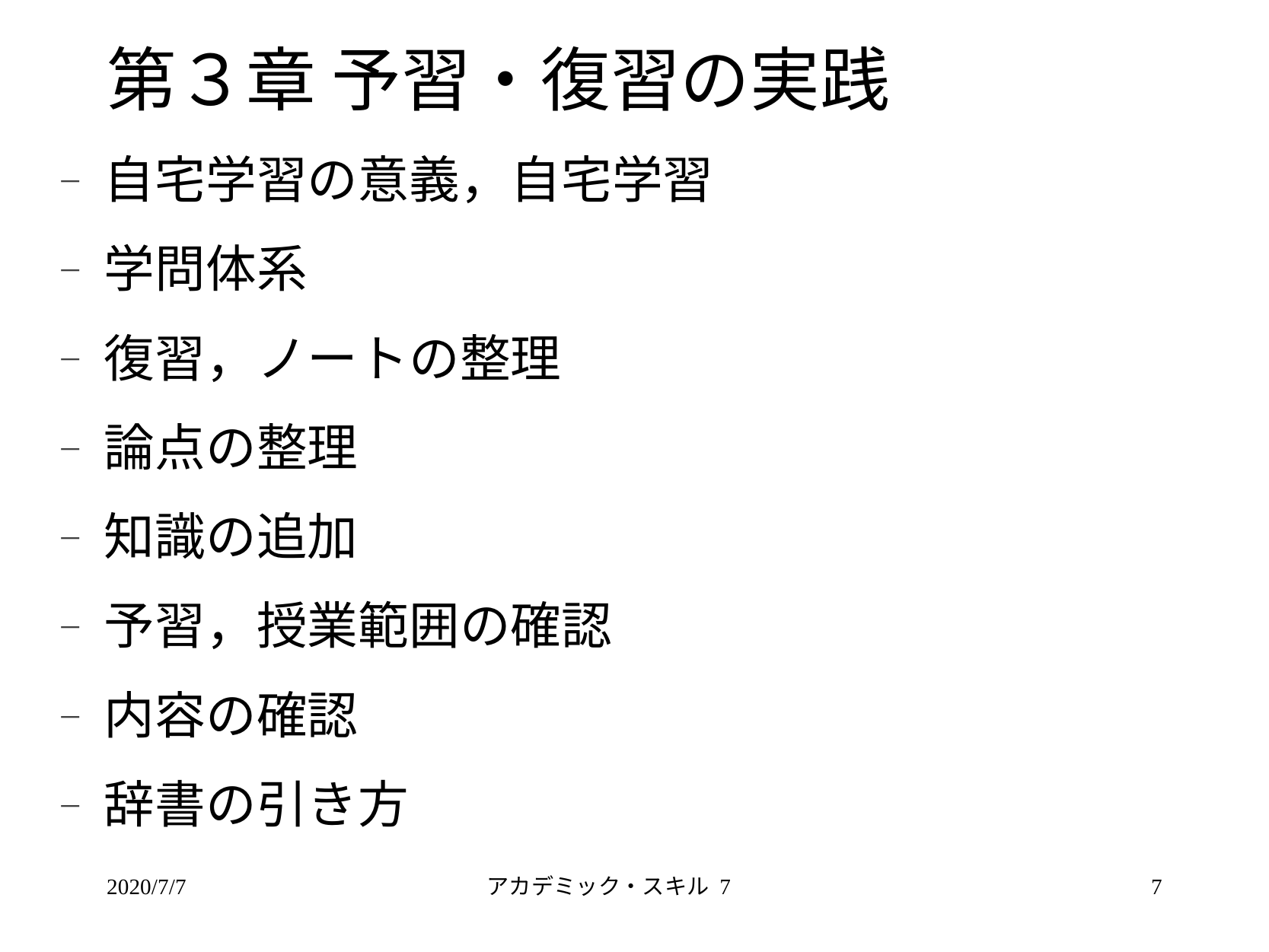

# 第３章 予習・復習の実践
自宅学習の意義，自宅学習
学問体系
復習，ノートの整理
論点の整理
知識の追加
予習，授業範囲の確認
内容の確認
辞書の引き方
2020/7/7
アカデミック・スキル 7
7